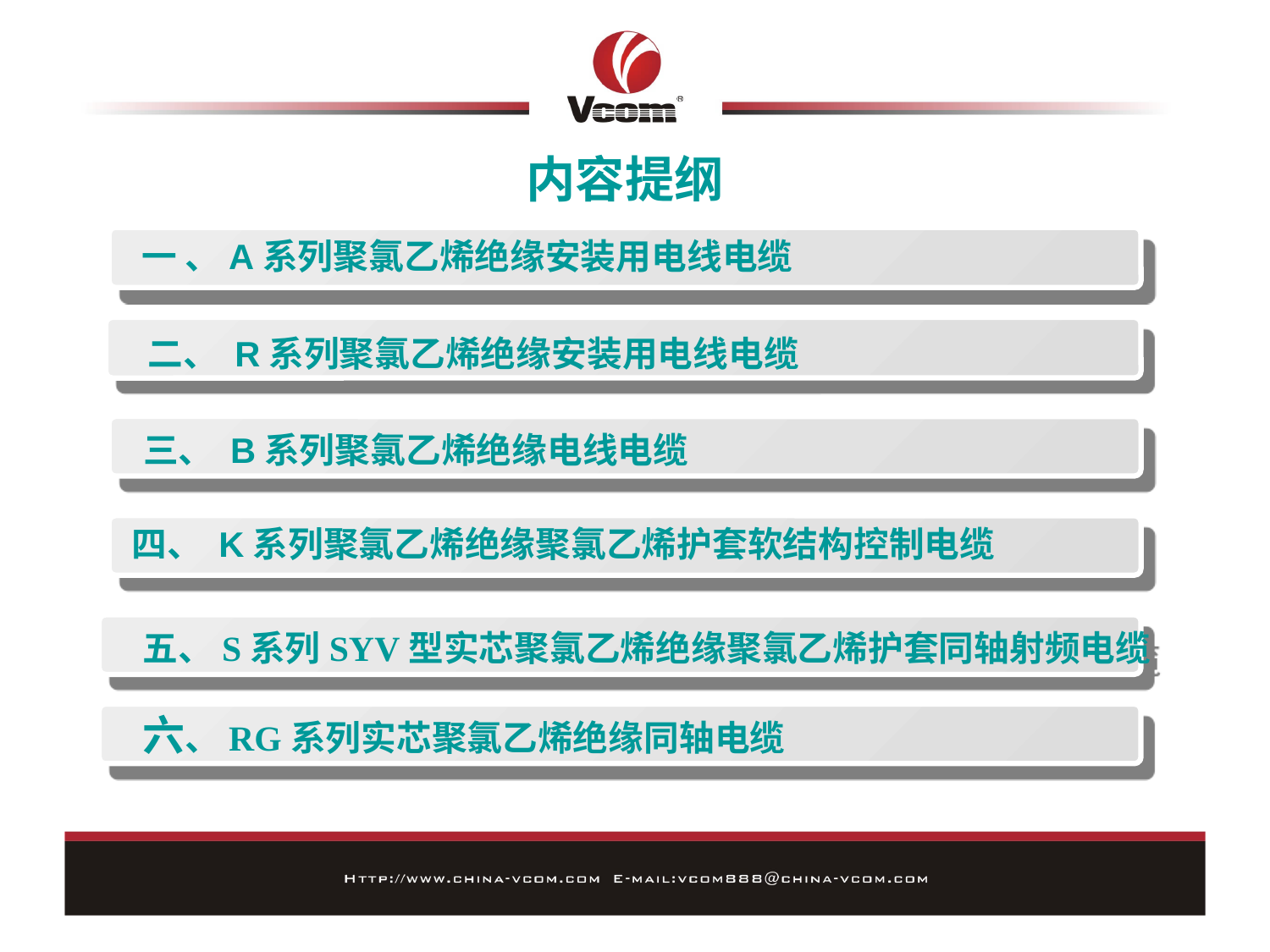

内容提纲

一 、A系列聚氯乙烯绝缘安装用电线电缆

  二、 R系列聚氯乙烯绝缘安装用电线电缆
 三、 B系列聚氯乙烯绝缘电线电缆

四、 K系列聚氯乙烯绝缘聚氯乙烯护套软结构控制电缆
  五、S系列SYV型实芯聚氯乙烯绝缘聚氯乙烯护套同轴射频电缆
  六、RG系列实芯聚氯乙烯绝缘同轴电缆